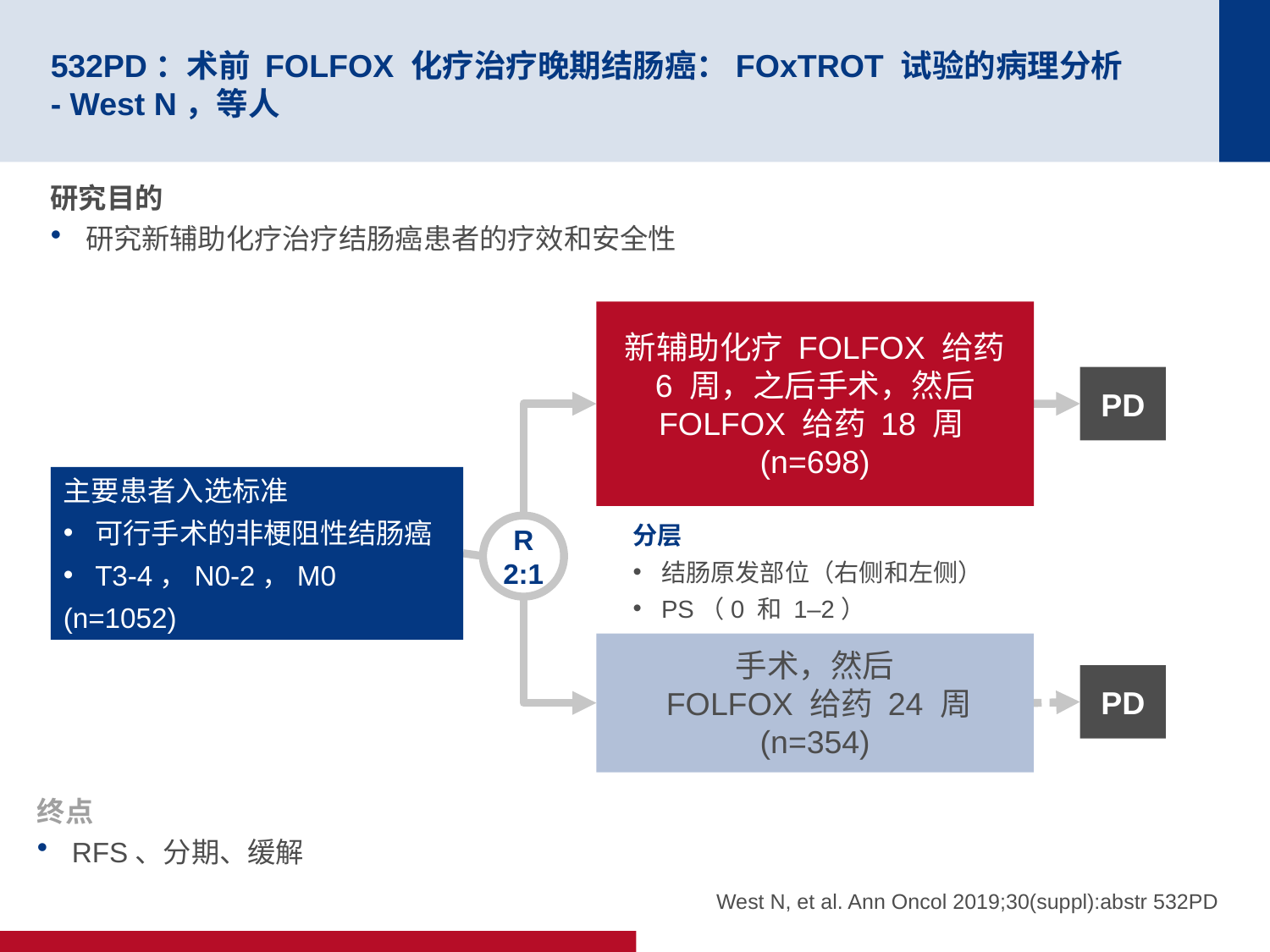

# 532PD：术前 FOLFOX 化疗治疗晚期结肠癌：FOxTROT 试验的病理分析 - West N，等人
研究目的
研究新辅助化疗治疗结肠癌患者的疗效和安全性
新辅助化疗 FOLFOX 给药 6 周，之后手术，然后 FOLFOX 给药 18 周
(n=698)
PD
主要患者入选标准
可行手术的非梗阻性结肠癌
T3-4，N0-2，M0
(n=1052)
分层
结肠原发部位（右侧和左侧）
PS（0 和 1–2）

R
2:1
手术，然后
 FOLFOX 给药 24 周
(n=354)
PD
终点
RFS、分期、缓解

West N, et al. Ann Oncol 2019;30(suppl):abstr 532PD